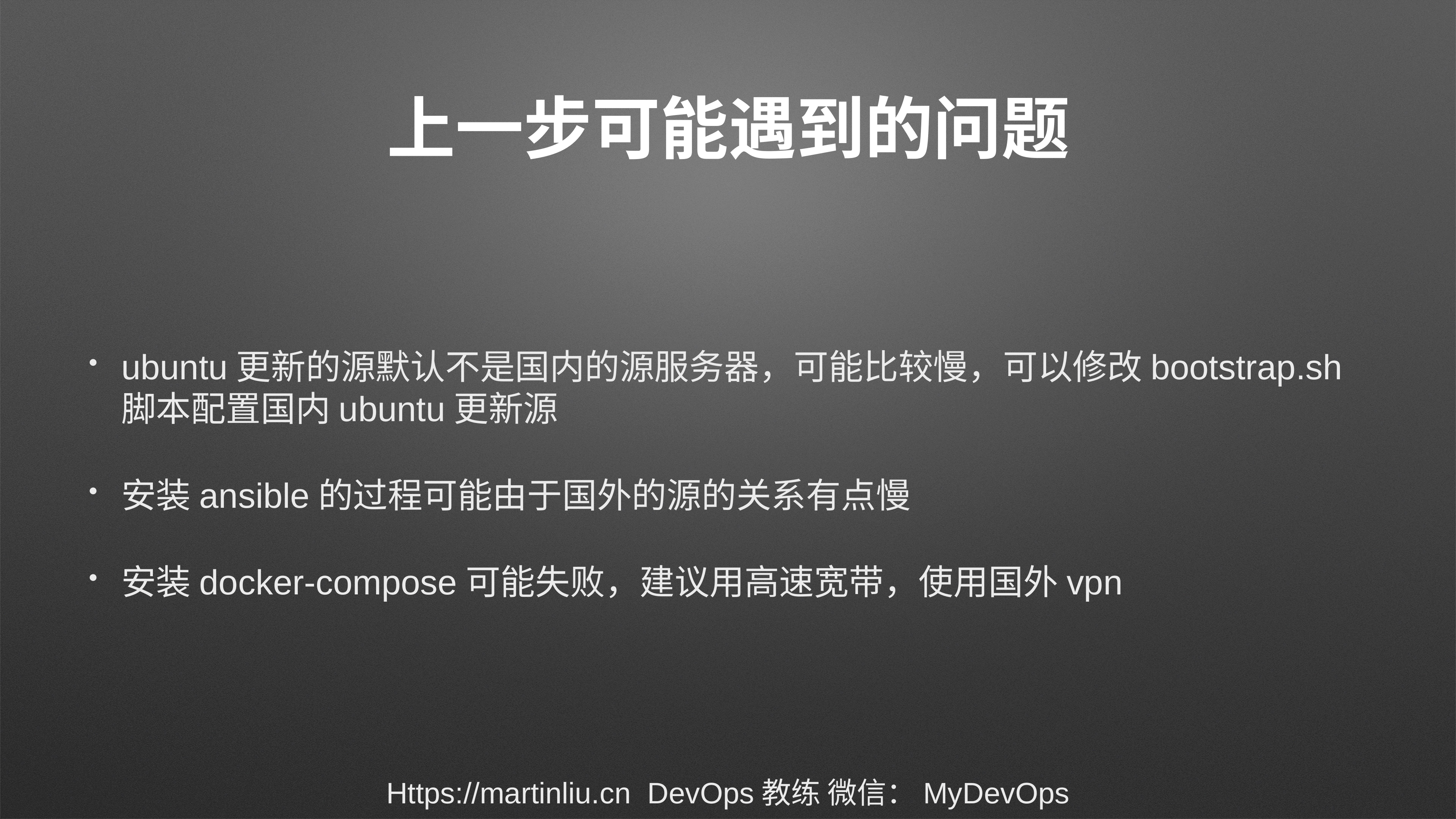

# 上一步可能遇到的问题
ubuntu更新的源默认不是国内的源服务器，可能比较慢，可以修改bootstrap.sh脚本配置国内ubuntu更新源
安装ansible的过程可能由于国外的源的关系有点慢
安装docker-compose可能失败，建议用高速宽带，使用国外vpn